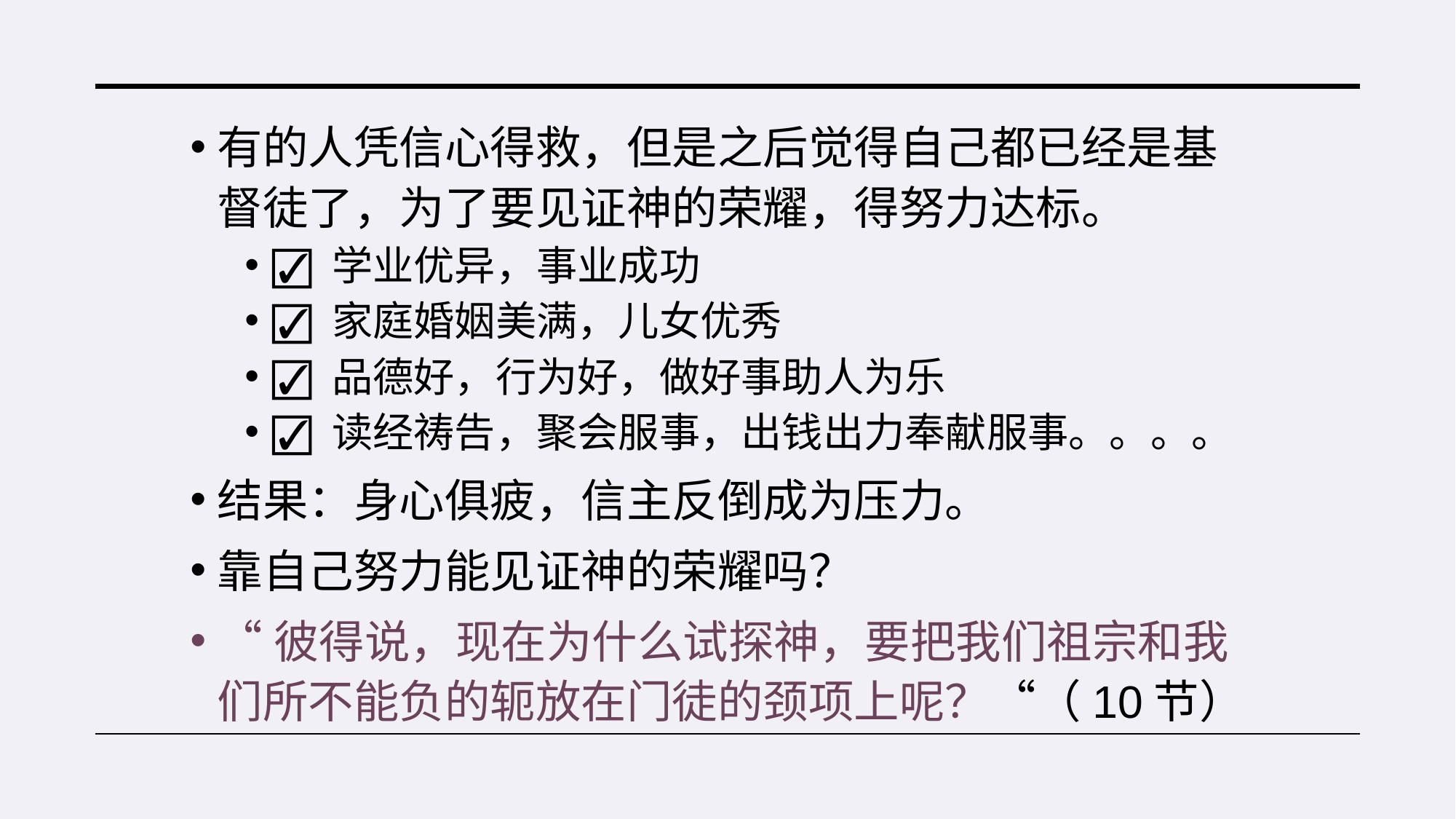

有的人凭信心得救，但是之后觉得自己都已经是基督徒了，为了要见证神的荣耀，得努力达标。
☑️ 学业优异，事业成功
☑️ 家庭婚姻美满，儿女优秀
☑️ 品德好，行为好，做好事助人为乐
☑️ 读经祷告，聚会服事，出钱出力奉献服事。。。。
结果：身心俱疲，信主反倒成为压力。
靠自己努力能见证神的荣耀吗？
“彼得说，现在为什么试探神，要把我们祖宗和我们所不能负的轭放在门徒的颈项上呢？“（10节）